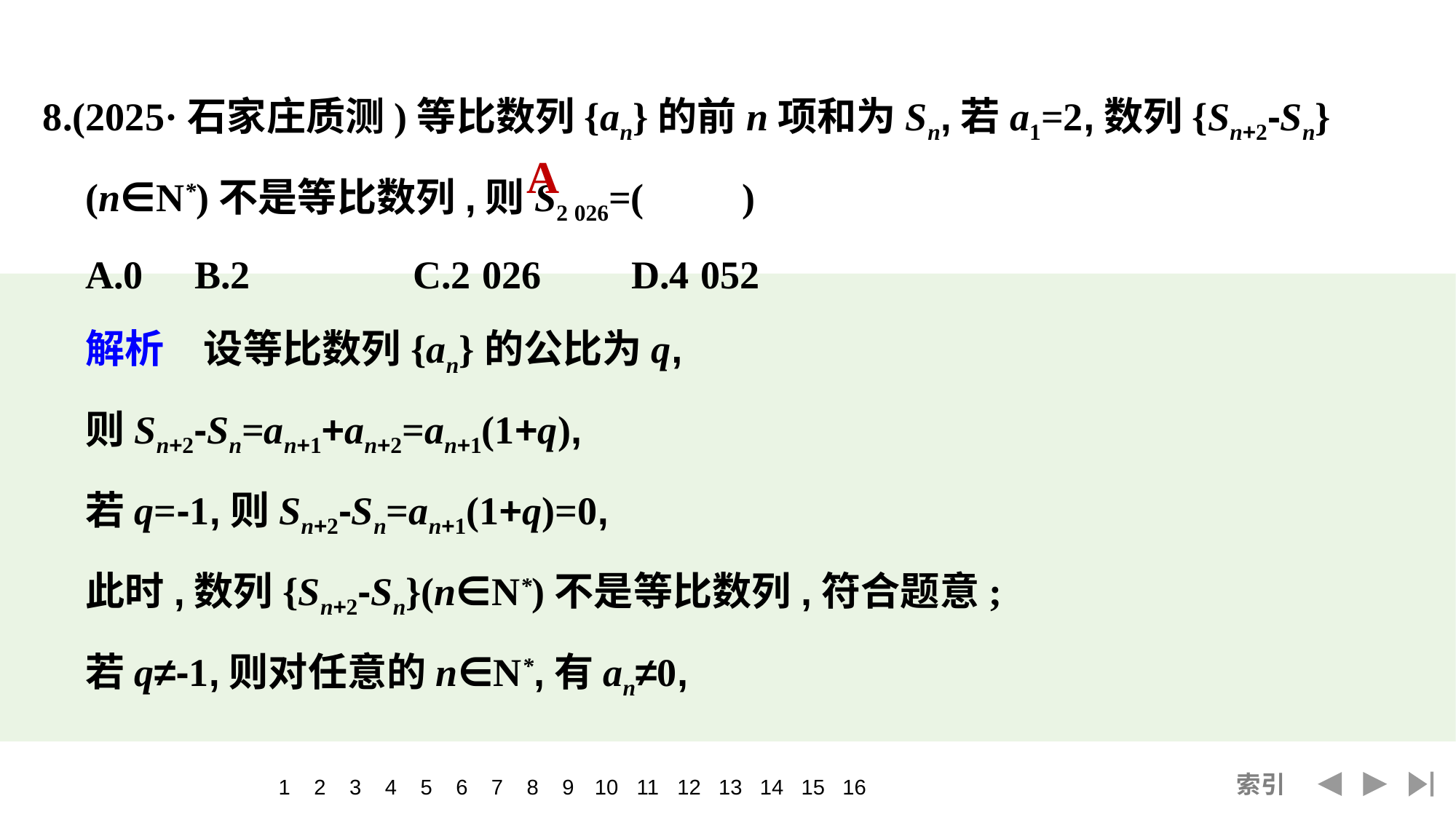

8.(2025·石家庄质测)等比数列{an}的前n项和为Sn,若a1=2,数列{Sn+2-Sn}(n∈N*)不是等比数列,则S2 026=(　　)
	A.0	B.2		C.2 026	D.4 052
	解析　设等比数列{an}的公比为q,
	则Sn+2-Sn=an+1+an+2=an+1(1+q),
	若q=-1,则Sn+2-Sn=an+1(1+q)=0,
	此时,数列{Sn+2-Sn}(n∈N*)不是等比数列,符合题意;
	若q≠-1,则对任意的n∈N*,有an≠0,
A